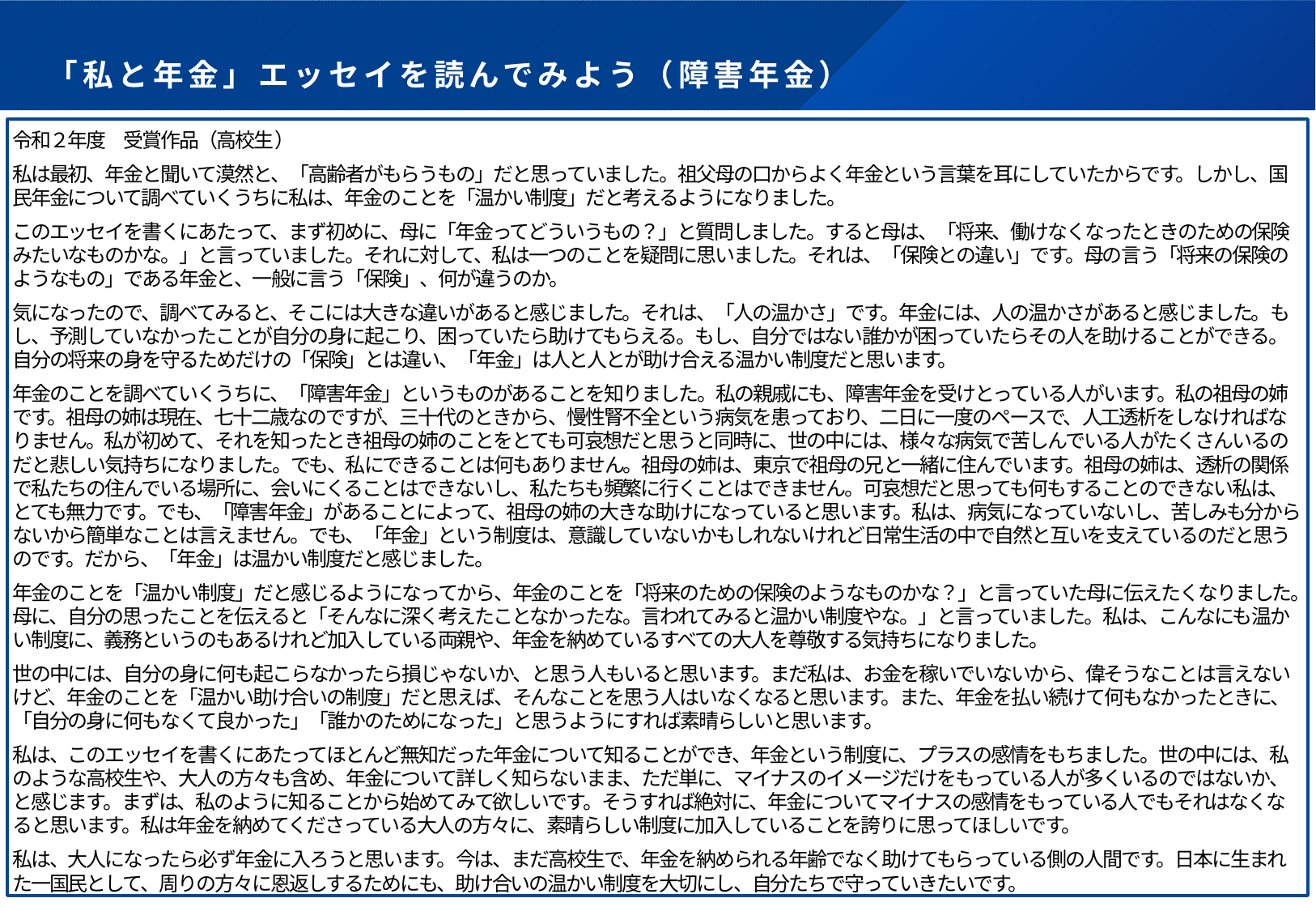

# 「私と年金」エッセイを読んでみよう（障害年金）
令和２年度　受賞作品（高校生 ）
私は最初、年金と聞いて漠然と、「高齢者がもらうもの」だと思っていました。祖父母の口からよく年金という言葉を耳にしていたからです。しかし、国民年金について調べていくうちに私は、年金のことを「温かい制度」だと考えるようになりました。
このエッセイを書くにあたって、まず初めに、母に「年金ってどういうもの？」と質問しました。すると母は、「将来、働けなくなったときのための保険みたいなものかな。」と言っていました。それに対して、私は一つのことを疑問に思いました。それは、「保険との違い」です。母の言う「将来の保険のようなもの」である年金と、一般に言う「保険」、何が違うのか。
気になったので、調べてみると、そこには大きな違いがあると感じました。それは、「人の温かさ」です。年金には、人の温かさがあると感じました。もし、予測していなかったことが自分の身に起こり、困っていたら助けてもらえる。もし、自分ではない誰かが困っていたらその人を助けることができる。自分の将来の身を守るためだけの「保険」とは違い、「年金」は人と人とが助け合える温かい制度だと思います。
年金のことを調べていくうちに、「障害年金」というものがあることを知りました。私の親戚にも、障害年金を受けとっている人がいます。私の祖母の姉です。祖母の姉は現在、七十二歳なのですが、三十代のときから、慢性腎不全という病気を患っており、二日に一度のペースで、人工透析をしなければなりません。私が初めて、それを知ったとき祖母の姉のことをとても可哀想だと思うと同時に、世の中には、様々な病気で苦しんでいる人がたくさんいるのだと悲しい気持ちになりました。でも、私にできることは何もありません。祖母の姉は、東京で祖母の兄と一緒に住んでいます。祖母の姉は、透析の関係で私たちの住んでいる場所に、会いにくることはできないし、私たちも頻繁に行くことはできません。可哀想だと思っても何もすることのできない私は、とても無力です。でも、「障害年金」があることによって、祖母の姉の大きな助けになっていると思います。私は、病気になっていないし、苦しみも分からないから簡単なことは言えません。でも、「年金」という制度は、意識していないかもしれないけれど日常生活の中で自然と互いを支えているのだと思うのです。だから、「年金」は温かい制度だと感じました。
年金のことを「温かい制度」だと感じるようになってから、年金のことを「将来のための保険のようなものかな？」と言っていた母に伝えたくなりました。母に、自分の思ったことを伝えると「そんなに深く考えたことなかったな。言われてみると温かい制度やな。」と言っていました。私は、こんなにも温かい制度に、義務というのもあるけれど加入している両親や、年金を納めているすべての大人を尊敬する気持ちになりました。
世の中には、自分の身に何も起こらなかったら損じゃないか、と思う人もいると思います。まだ私は、お金を稼いでいないから、偉そうなことは言えないけど、年金のことを「温かい助け合いの制度」だと思えば、そんなことを思う人はいなくなると思います。また、年金を払い続けて何もなかったときに、「自分の身に何もなくて良かった」「誰かのためになった」と思うようにすれば素晴らしいと思います。
私は、このエッセイを書くにあたってほとんど無知だった年金について知ることができ、年金という制度に、プラスの感情をもちました。世の中には、私のような高校生や、大人の方々も含め、年金について詳しく知らないまま、ただ単に、マイナスのイメージだけをもっている人が多くいるのではないか、と感じます。まずは、私のように知ることから始めてみて欲しいです。そうすれば絶対に、年金についてマイナスの感情をもっている人でもそれはなくなると思います。私は年金を納めてくださっている大人の方々に、素晴らしい制度に加入していることを誇りに思ってほしいです。
私は、大人になったら必ず年金に入ろうと思います。今は、まだ高校生で、年金を納められる年齢でなく助けてもらっている側の人間です。日本に生まれた一国民として、周りの方々に恩返しするためにも、助け合いの温かい制度を大切にし、自分たちで守っていきたいです。